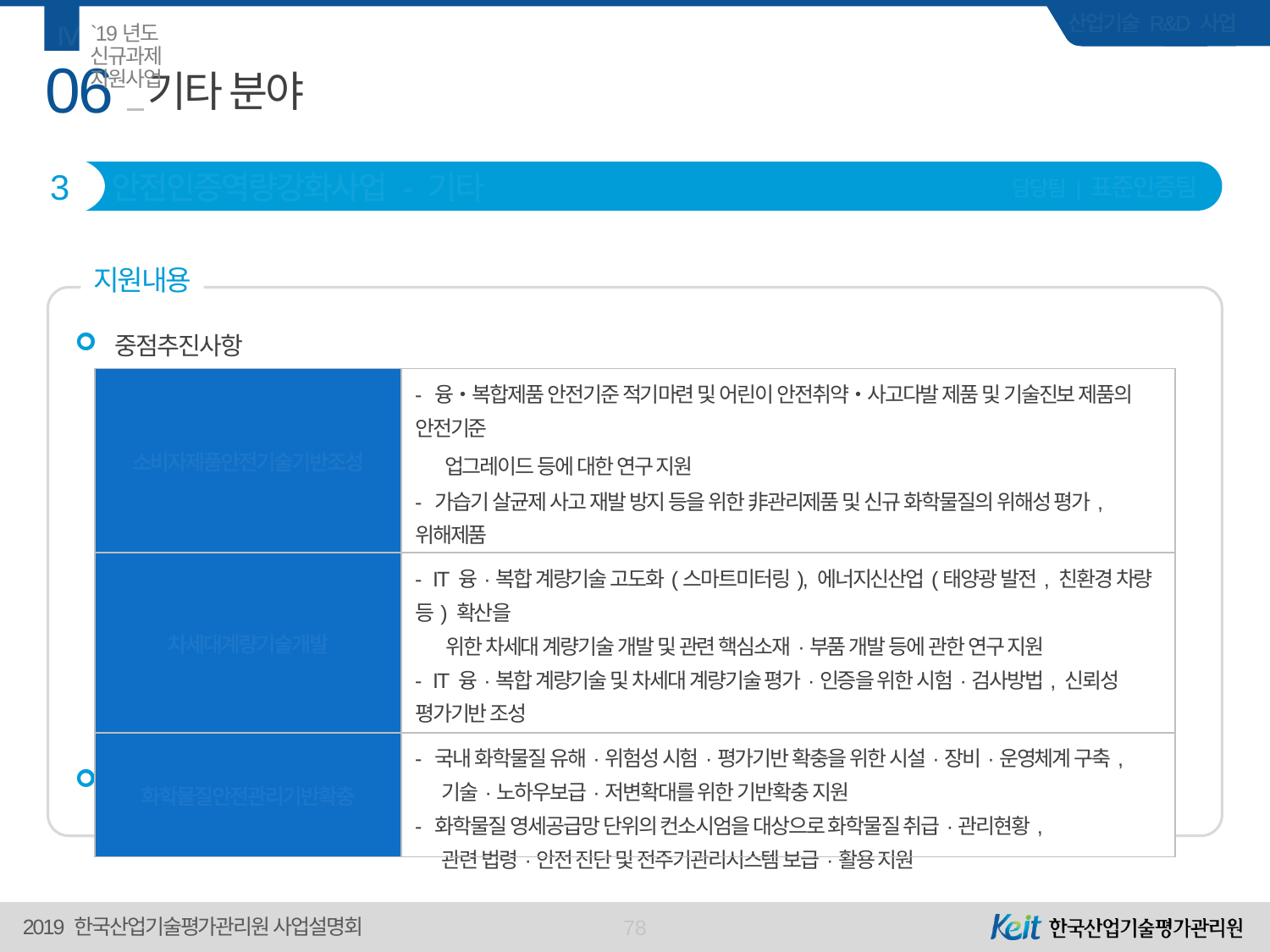

Ⅳ
`19년도 신규과제 지원사업
06
# 기타 분야
3
안전인증역량강화사업 - 기타
담당팀 | 표준인증팀
지원내용

중점추진사항

일정 : (’19. 2월) 공고 및 접수   →   (’19. 3월) 선정평가   →   (’19. 4월) 협약 및 사업비 지급
| 소비자제품안전기술기반조성 | - 융‧복합제품 안전기준 적기마련 및 어린이 안전취약‧사고다발 제품 및 기술진보 제품의 안전기준 업그레이드 등에 대한 연구 지원 - 가습기 살균제 사고 재발 방지 등을 위한 非관리제품 및 신규 화학물질의 위해성 평가, 위해제품 효율적 차단을 위한 안전 관리체계 개선 및 기업 자율적 제품안전경영체계 구축 등 연구 지원 |
| --- | --- |
| 차세대계량기술개발 | - IT 융·복합 계량기술 고도화(스마트미터링), 에너지신산업(태양광 발전, 친환경 차량 등) 확산을 위한 차세대 계량기술 개발 및 관련 핵심소재·부품 개발 등에 관한 연구 지원 - IT 융·복합 계량기술 및 차세대 계량기술 평가·인증을 위한 시험·검사방법, 신뢰성 평가기반 조성 및 관련 제도개선 등에 관한 연구 지원 |
| 화학물질안전관리기반확충 | - 국내 화학물질 유해·위험성 시험·평가기반 확충을 위한 시설·장비·운영체계 구축, 기술·노하우보급·저변확대를 위한 기반확충 지원 - 화학물질 영세공급망 단위의 컨소시엄을 대상으로 화학물질 취급·관리현황, 관련 법령·안전 진단 및 전주기관리시스템 보급·활용 지원 |
78